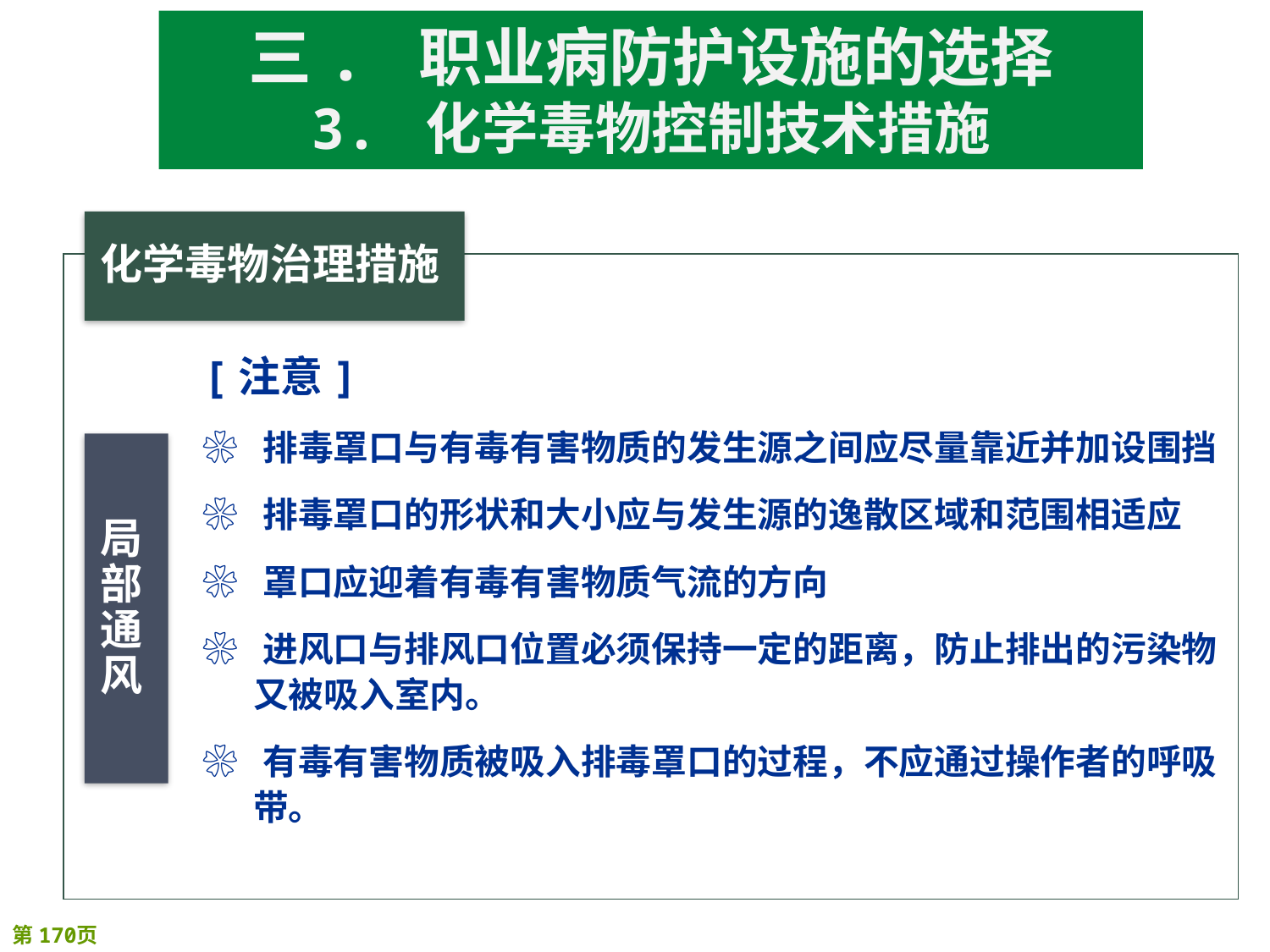

三. 职业病防护设施的选择
3. 化学毒物控制技术措施
化学毒物治理措施

[注意]
❀  排毒罩口与有毒有害物质的发生源之间应尽量靠近并加设围挡
❀  排毒罩口的形状和大小应与发生源的逸散区域和范围相适应
❀  罩口应迎着有毒有害物质气流的方向
❀  进风口与排风口位置必须保持一定的距离，防止排出的污染物又被吸入室内。
❀  有毒有害物质被吸入排毒罩口的过程，不应通过操作者的呼吸带。
局部通风